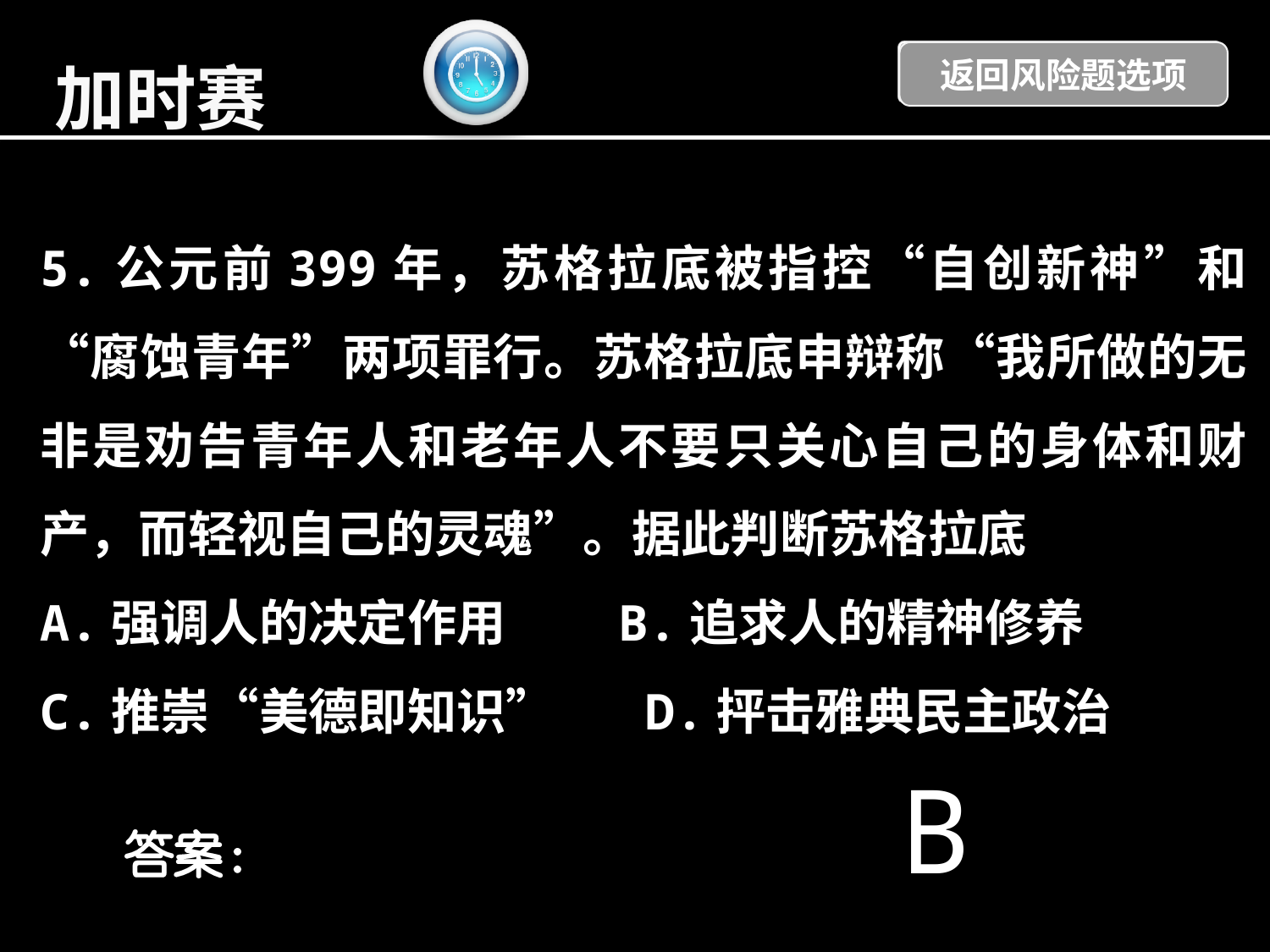

返回风险题选项
加时赛
5.公元前399年，苏格拉底被指控“自创新神”和“腐蚀青年”两项罪行。苏格拉底申辩称“我所做的无非是劝告青年人和老年人不要只关心自己的身体和财产，而轻视自己的灵魂”。据此判断苏格拉底
A.强调人的决定作用         B.追求人的精神修养
C.推崇“美德即知识”       D.抨击雅典民主政治
         B